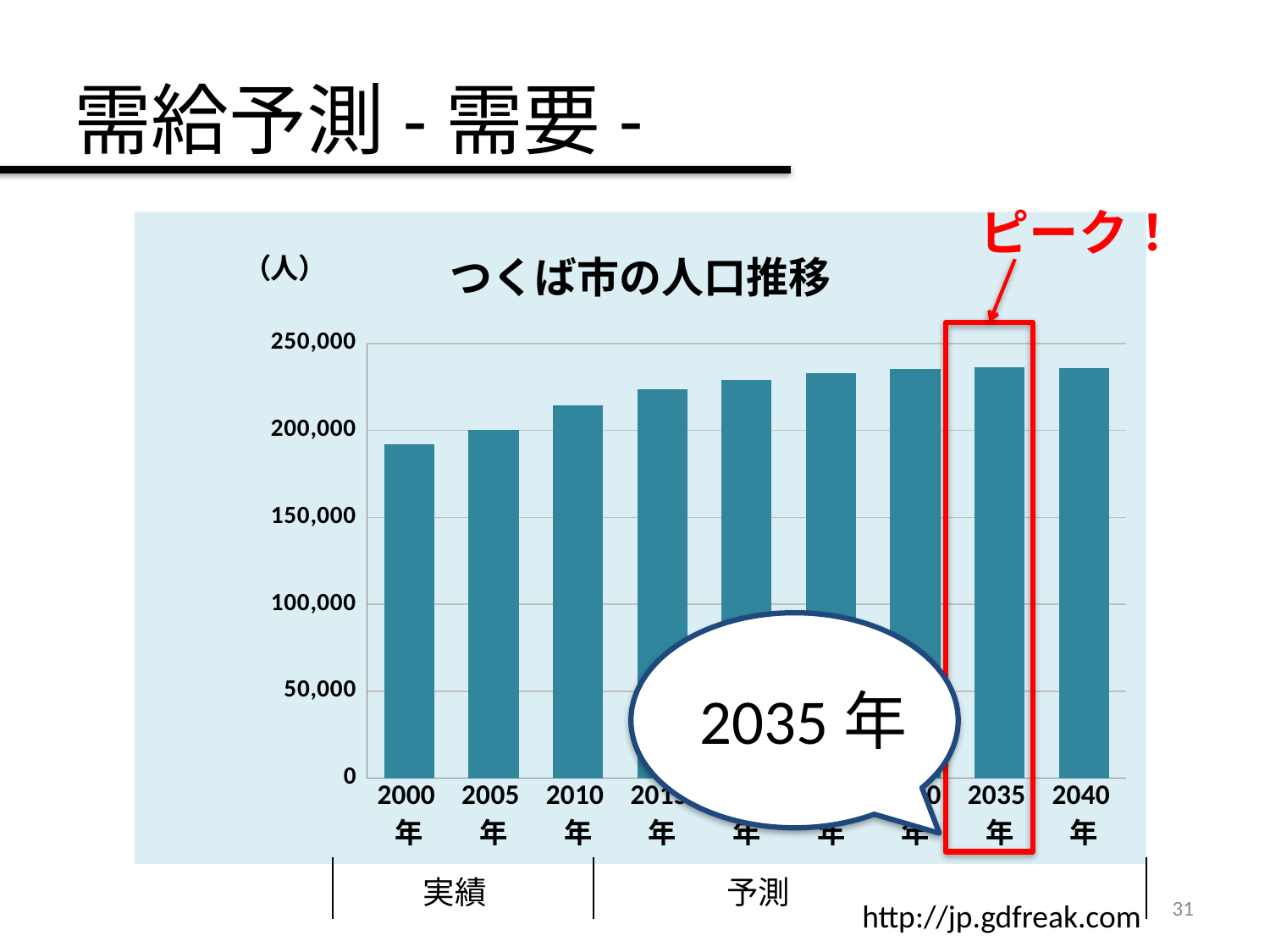

需給予測-需要-
ピーク！

### Chart: つくば市の人口推移

| Category |  |
|---|---|
| 2000年 | 191814.0 |
| 2005年 | 200528.0 |
| 2010年 | 214590.0 |
| 2015年 | 223804.0 |
| 2020年 | 229221.0 |
| 2025年 | 233059.0 |
| 2030年 | 235501.0 |
| 2035年 | 236397.0 |
| 2040年 | 235590.0 |

2035年
実績
予測
31
http://jp.gdfreak.com